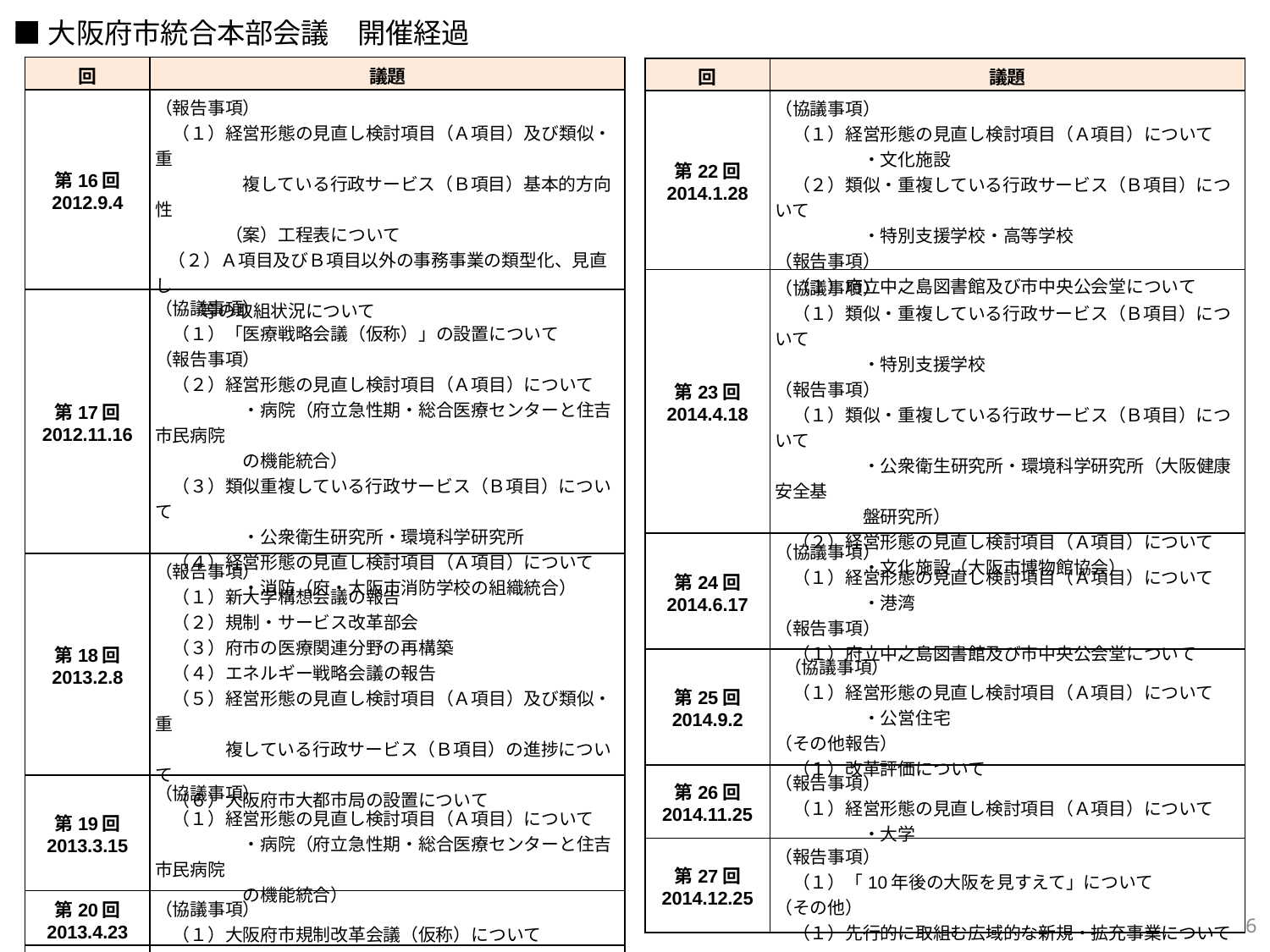

■大阪府市統合本部会議　開催経過
| 回 | 議題 |
| --- | --- |
| 第16回 2012.9.4 | （報告事項） 　（１）経営形態の見直し検討項目（Ａ項目）及び類似・重 　　　　　複している行政サービス（Ｂ項目）基本的方向性 　　　　（案）工程表について （２）Ａ項目及びＢ項目以外の事務事業の類型化、見直し 等の取組状況について |
| 第17回 2012.11.16 | （協議事項） 　（１）「医療戦略会議（仮称）」の設置について （報告事項） 　（２）経営形態の見直し検討項目（Ａ項目）について 　　　　　・病院（府立急性期・総合医療センターと住吉市民病院 　　　　　の機能統合） 　（３）類似重複している行政サービス（Ｂ項目）について 　　　　　・公衆衛生研究所・環境科学研究所 　（４）経営形態の見直し検討項目（Ａ項目）について 　　　　　・消防（府・大阪市消防学校の組織統合） |
| 第18回 2013.2.8 | （報告事項） 　（１）新大学構想会議の報告 　（２）規制・サービス改革部会 　（３）府市の医療関連分野の再構築 　（４）エネルギー戦略会議の報告 　（５）経営形態の見直し検討項目（Ａ項目）及び類似・重 　　　　複している行政サービス（Ｂ項目）の進捗について 　（６）大阪府市大都市局の設置について |
| 第19回 2013.3.15 | （協議事項） 　（１）経営形態の見直し検討項目（Ａ項目）について 　　　　　・病院（府立急性期・総合医療センターと住吉市民病院 　　　　　の機能統合） |
| 第20回 2013.4.23 | （協議事項） 　（１）大阪府市規制改革会議（仮称）について |
| 第21回 2013.8.27 | （報告事項） 　（１）大阪府市規制改革会議について 　（２）大阪府市医療戦略会議について 　（３）経営形態の見直し検討項目（Ａ項目）及び類似・重 　　　　　複している行政サービス（Ｂ項目）の進捗について |
| 回 | 議題 |
| --- | --- |
| 第22回 2014.1.28 | （協議事項） 　（１）経営形態の見直し検討項目（Ａ項目）について 　　　　　・文化施設 　（２）類似・重複している行政サービス（Ｂ項目）について 　　　　　・特別支援学校・高等学校 （報告事項） 　（１）府立中之島図書館及び市中央公会堂について |
| 第23回 2014.4.18 | （協議事項） 　（１）類似・重複している行政サービス（Ｂ項目）について 　　　　　・特別支援学校 （報告事項） 　（１）類似・重複している行政サービス（Ｂ項目）について 　　　　　・公衆衛生研究所・環境科学研究所（大阪健康安全基 　　　　　盤研究所） 　（２）経営形態の見直し検討項目（Ａ項目）について 　　　　　・文化施設（大阪市博物館協会） |
| 第24回 2014.6.17 | （協議事項） 　（１）経営形態の見直し検討項目（Ａ項目）について 　　　　　・港湾 （報告事項） 　（１）府立中之島図書館及び市中央公会堂について |
| 第25回 2014.9.2 | （協議事項） 　（１）経営形態の見直し検討項目（Ａ項目）について 　　　　　・公営住宅 （その他報告） 　（１）改革評価について |
| 第26回 2014.11.25 | （報告事項） 　（１）経営形態の見直し検討項目（Ａ項目）について 　　　　　・大学 |
| 第27回 2014.12.25 | （報告事項） 　（１）「10年後の大阪を見すえて」について （その他） 　（１）先行的に取組む広域的な新規・拡充事業について |
6